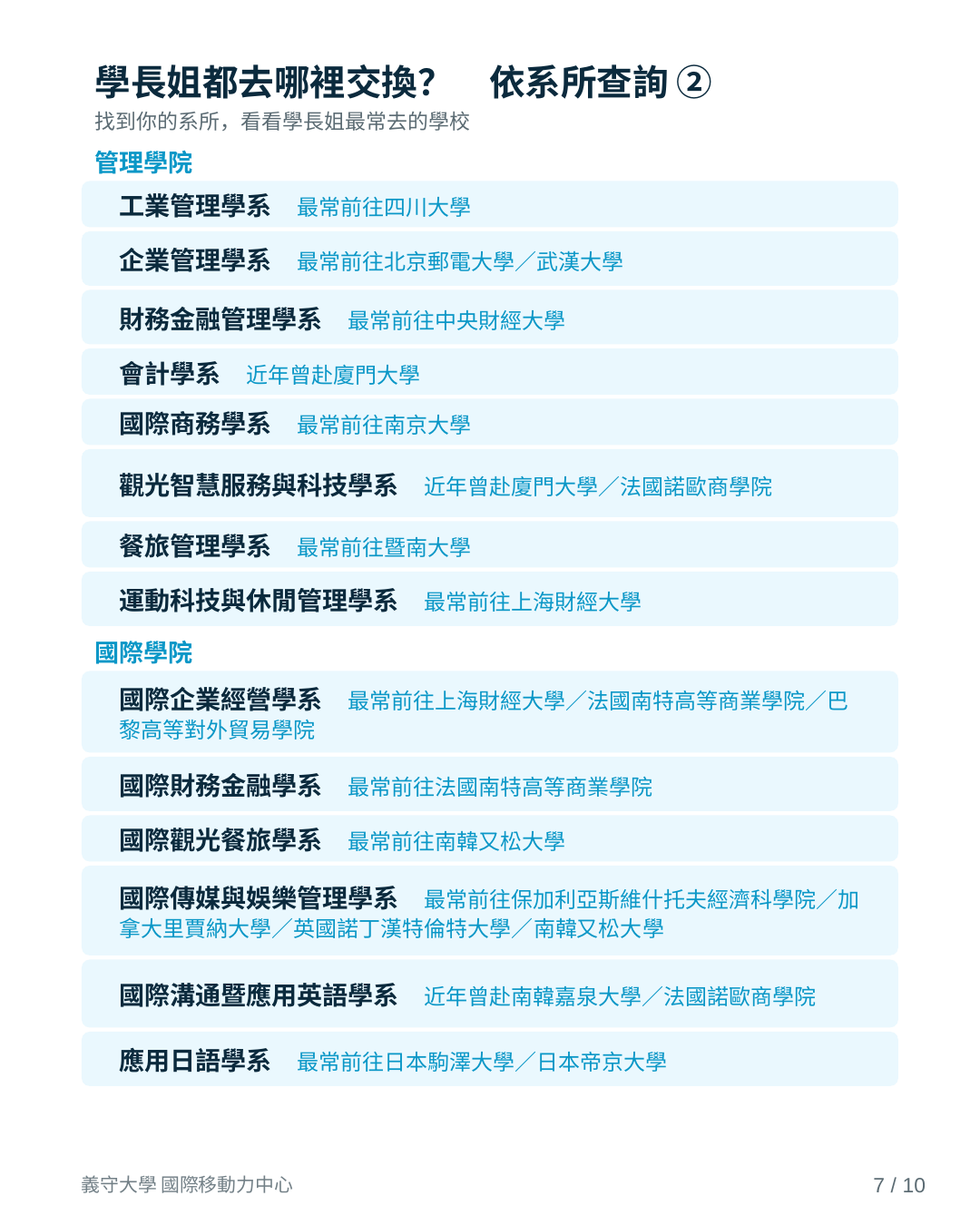

學長姐都去哪裡交換？　依系所查詢 ②
找到你的系所，看看學長姐最常去的學校
管理學院

工業管理學系　最常前往四川大學

企業管理學系　最常前往北京郵電大學／武漢大學

財務金融管理學系　最常前往中央財經大學

會計學系　近年曾赴廈門大學

國際商務學系　最常前往南京大學

觀光智慧服務與科技學系　近年曾赴廈門大學／法國諾歐商學院

餐旅管理學系　最常前往暨南大學

運動科技與休閒管理學系　最常前往上海財經大學
國際學院

國際企業經營學系　最常前往上海財經大學／法國南特高等商業學院／巴黎高等對外貿易學院

國際財務金融學系　最常前往法國南特高等商業學院

國際觀光餐旅學系　最常前往南韓又松大學

國際傳媒與娛樂管理學系　最常前往保加利亞斯維什托夫經濟科學院／加拿大里賈納大學／英國諾丁漢特倫特大學／南韓又松大學

國際溝通暨應用英語學系　近年曾赴南韓嘉泉大學／法國諾歐商學院

應用日語學系　最常前往日本駒澤大學／日本帝京大學
義守大學 國際移動力中心
7 / 10